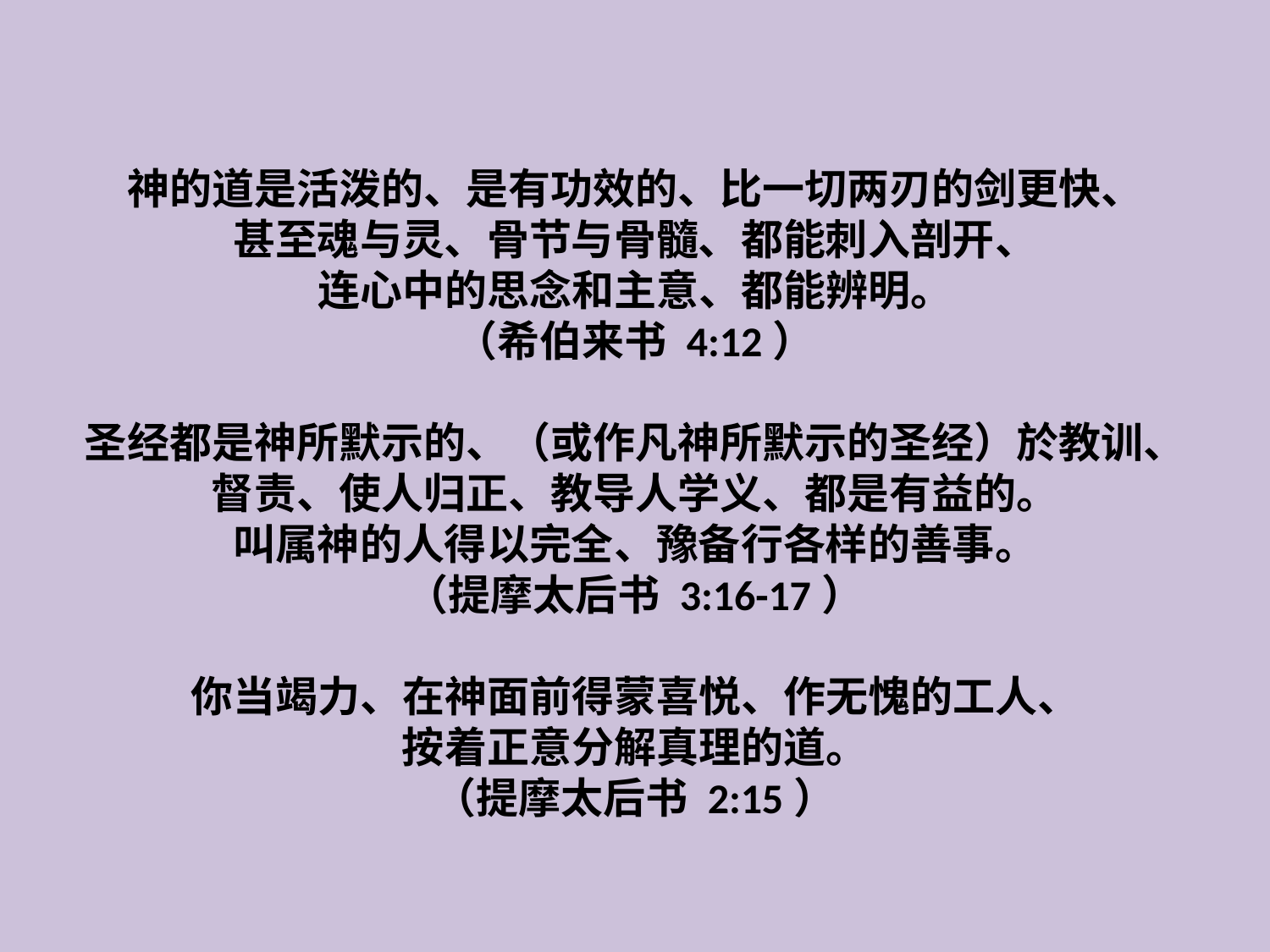

# 神的道是活泼的、是有功效的、比一切两刃的剑更快、 甚至魂与灵、骨节与骨髓、都能刺入剖开、 连心中的思念和主意、都能辨明。 （希伯来书 4:12） ​ 圣经都是神所默示的、（或作凡神所默示的圣经）於教训、 督责、使人归正、教导人学义、都是有益的。 叫属神的人得以完全、豫备行各样的善事。 （提摩太后书 3:16-17） ​ 你当竭力、在神面前得蒙喜悦、作无愧的工人、 按着正意分解真理的道。 （提摩太后书 2:15）